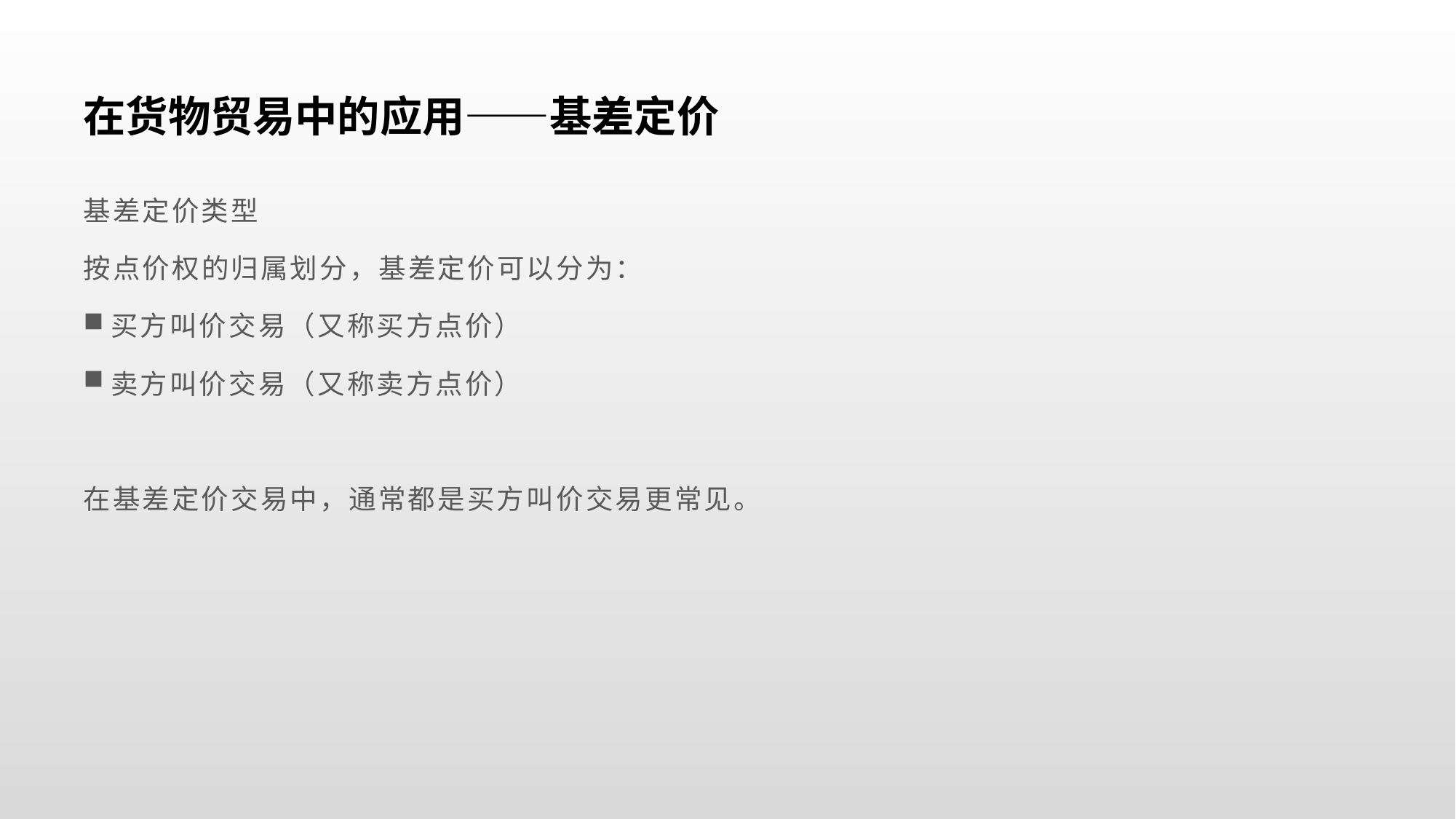

# 在货物贸易中的应用——基差定价
基差定价类型
按点价权的归属划分，基差定价可以分为：
买方叫价交易（又称买方点价）
卖方叫价交易（又称卖方点价）

在基差定价交易中，通常都是买方叫价交易更常见。